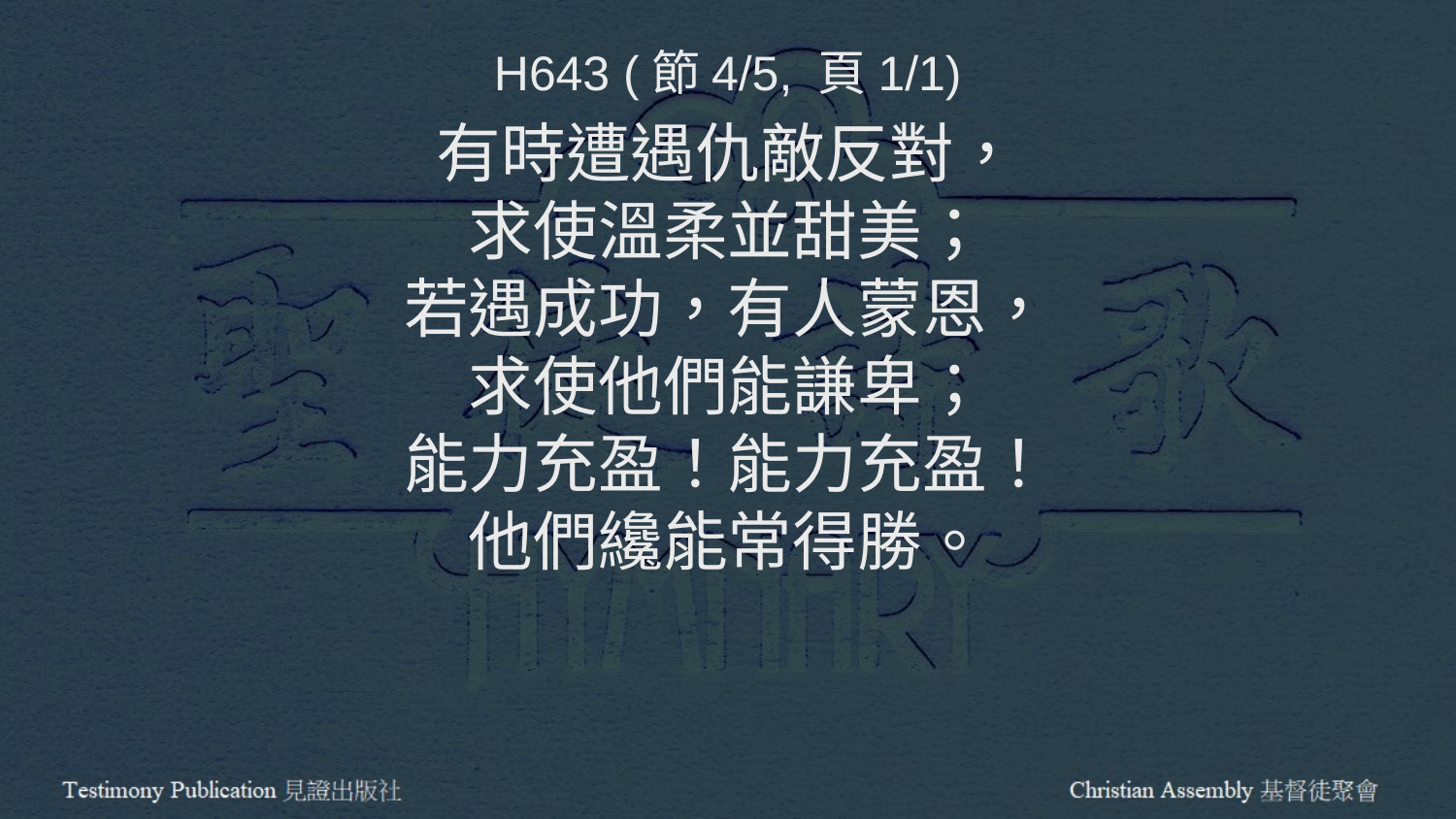

H643 (節4/5, 頁1/1)
有時遭遇仇敵反對，
求使溫柔並甜美；
若遇成功，有人蒙恩，
求使他們能謙卑；
能力充盈！能力充盈！
他們纔能常得勝。